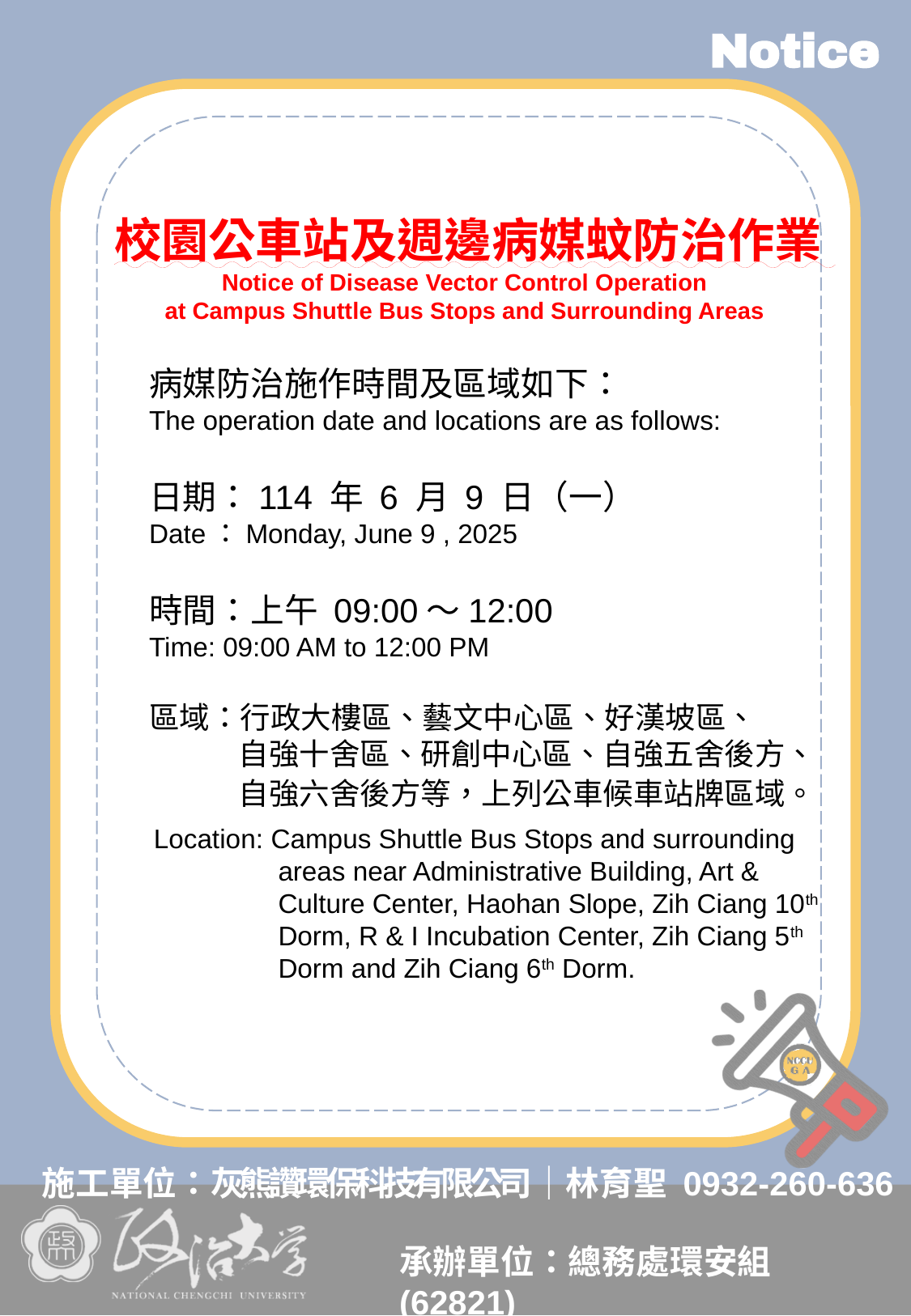

校園公車站及週邊病媒蚊防治作業
Notice of Disease Vector Control Operation
at Campus Shuttle Bus Stops and Surrounding Areas

病媒防治施作時間及區域如下：
The operation date and locations are as follows:

日期：114 年 6 月 9 日（一）
Date：Monday, June 9 , 2025

時間：上午 09:00～12:00
Time: 09:00 AM to 12:00 PM

區域：行政大樓區、藝文中心區、好漢坡區、
            自強十舍區、研創中心區、自強五舍後方、
            自強六舍後方等，上列公車候車站牌區域。
Location: Campus Shuttle Bus Stops and surrounding areas near Administrative Building, Art & Culture Center, Haohan Slope, Zih Ciang 10th Dorm, R & I Incubation Center, Zih Ciang 5th Dorm and Zih Ciang 6th Dorm.
施工單位：灰熊讚環保科技有限公司｜林育聖 0932-260-636
承辦單位：總務處環安組 (62821)